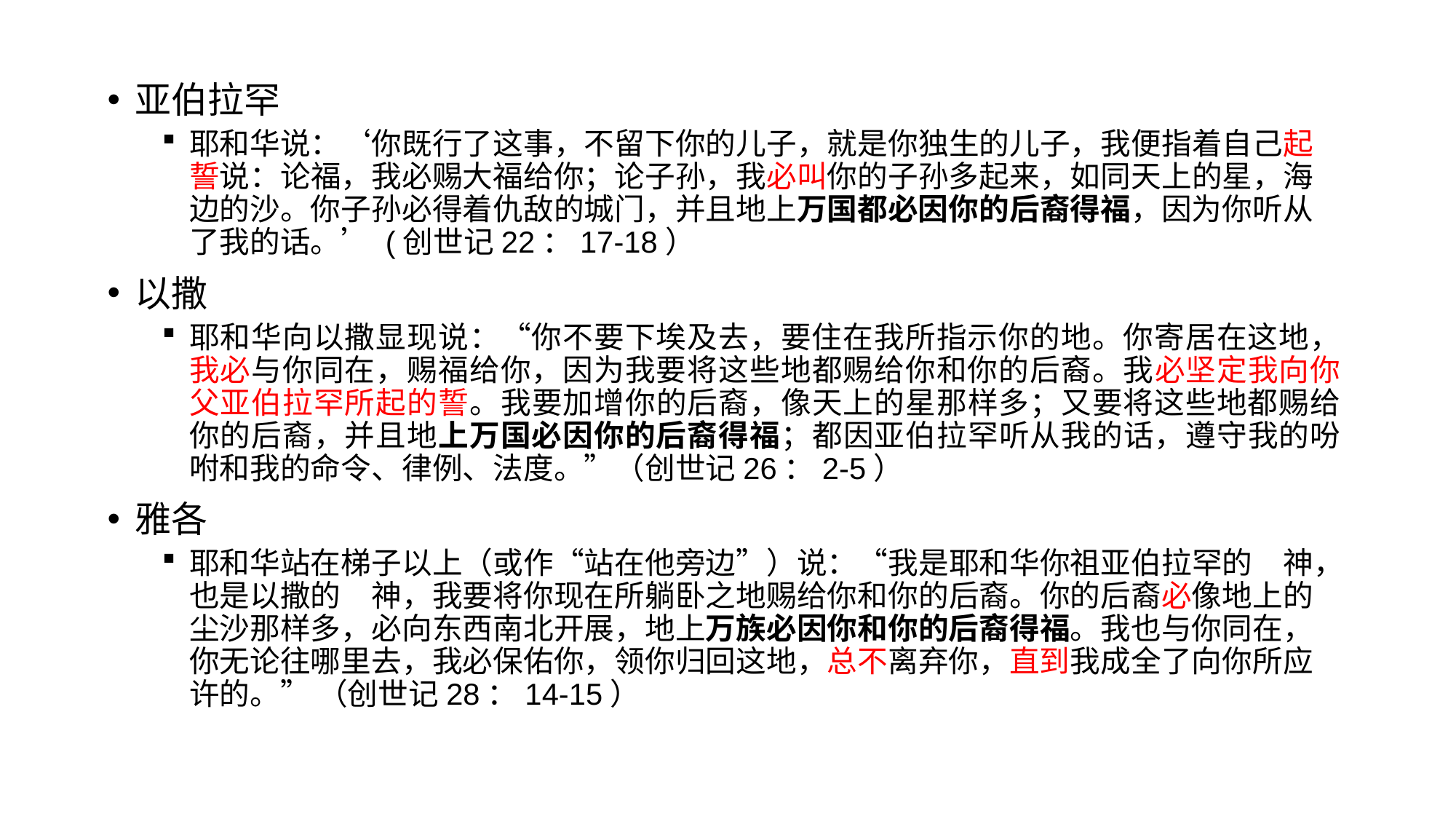

亚伯拉罕
耶和华说：‘你既行了这事，不留下你的儿子，就是你独生的儿子，我便指着自己起誓说：论福，我必赐大福给你；论子孙，我必叫你的子孙多起来，如同天上的星，海边的沙。你子孙必得着仇敌的城门，并且地上万国都必因你的后裔得福，因为你听从了我的话。’ (创世记22：17-18）
以撒
耶和华向以撒显现说：“你不要下埃及去，要住在我所指示你的地。你寄居在这地，我必与你同在，赐福给你，因为我要将这些地都赐给你和你的后裔。我必坚定我向你父亚伯拉罕所起的誓。我要加增你的后裔，像天上的星那样多；又要将这些地都赐给你的后裔，并且地上万国必因你的后裔得福；都因亚伯拉罕听从我的话，遵守我的吩咐和我的命令、律例、法度。”（创世记26：2-5）
雅各
耶和华站在梯子以上（或作“站在他旁边”）说：“我是耶和华你祖亚伯拉罕的　神，也是以撒的　神，我要将你现在所躺卧之地赐给你和你的后裔。你的后裔必像地上的尘沙那样多，必向东西南北开展，地上万族必因你和你的后裔得福。我也与你同在，你无论往哪里去，我必保佑你，领你归回这地，总不离弃你，直到我成全了向你所应许的。” （创世记28：14-15）